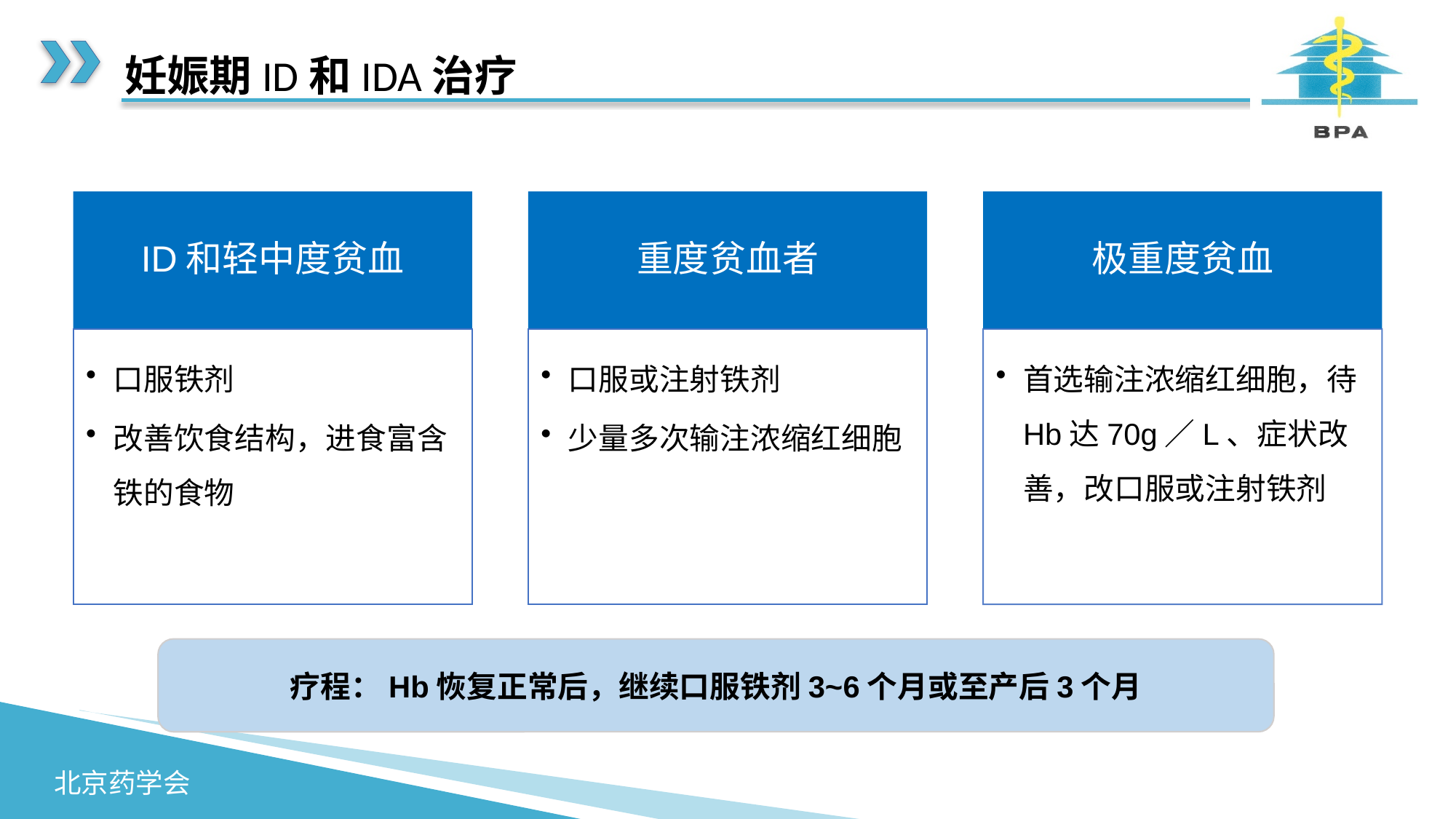

# 妊娠期ID和IDA治疗
ID和轻中度贫血
口服铁剂
改善饮食结构，进食富含铁的食物
重度贫血者
口服或注射铁剂
少量多次输注浓缩红细胞
极重度贫血
首选输注浓缩红细胞，待Hb达70g／L、症状改善，改口服或注射铁剂
疗程：Hb恢复正常后，继续口服铁剂3~6个月或至产后3个月